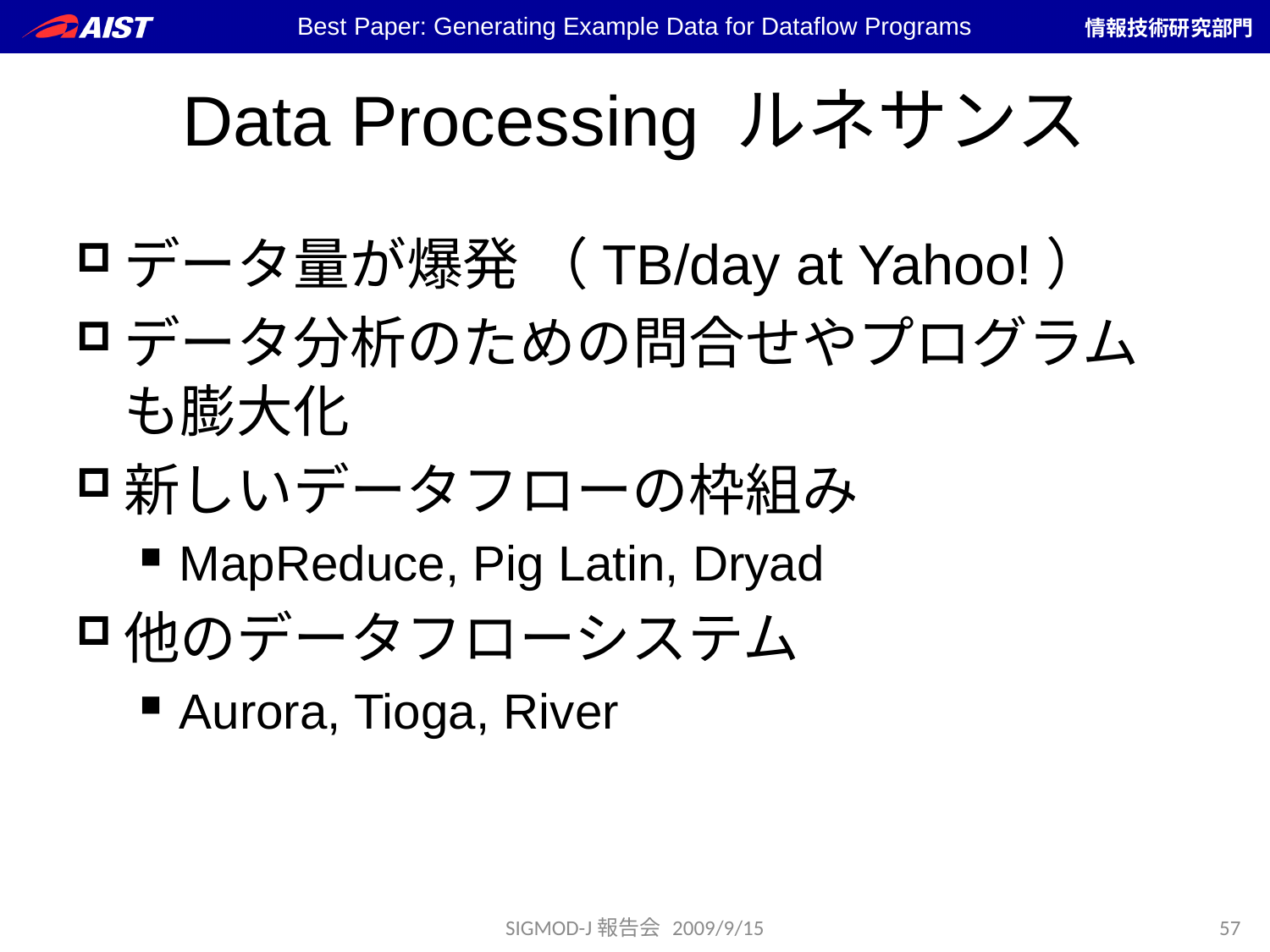

Best Paper: Generating Example Data for Dataflow Programs
# Data Processing ルネサンス
データ量が爆発 （TB/day at Yahoo!）
データ分析のための問合せやプログラムも膨大化
新しいデータフローの枠組み
MapReduce, Pig Latin, Dryad
他のデータフローシステム
Aurora, Tioga, River

SIGMOD-J報告会 2009/9/15
57